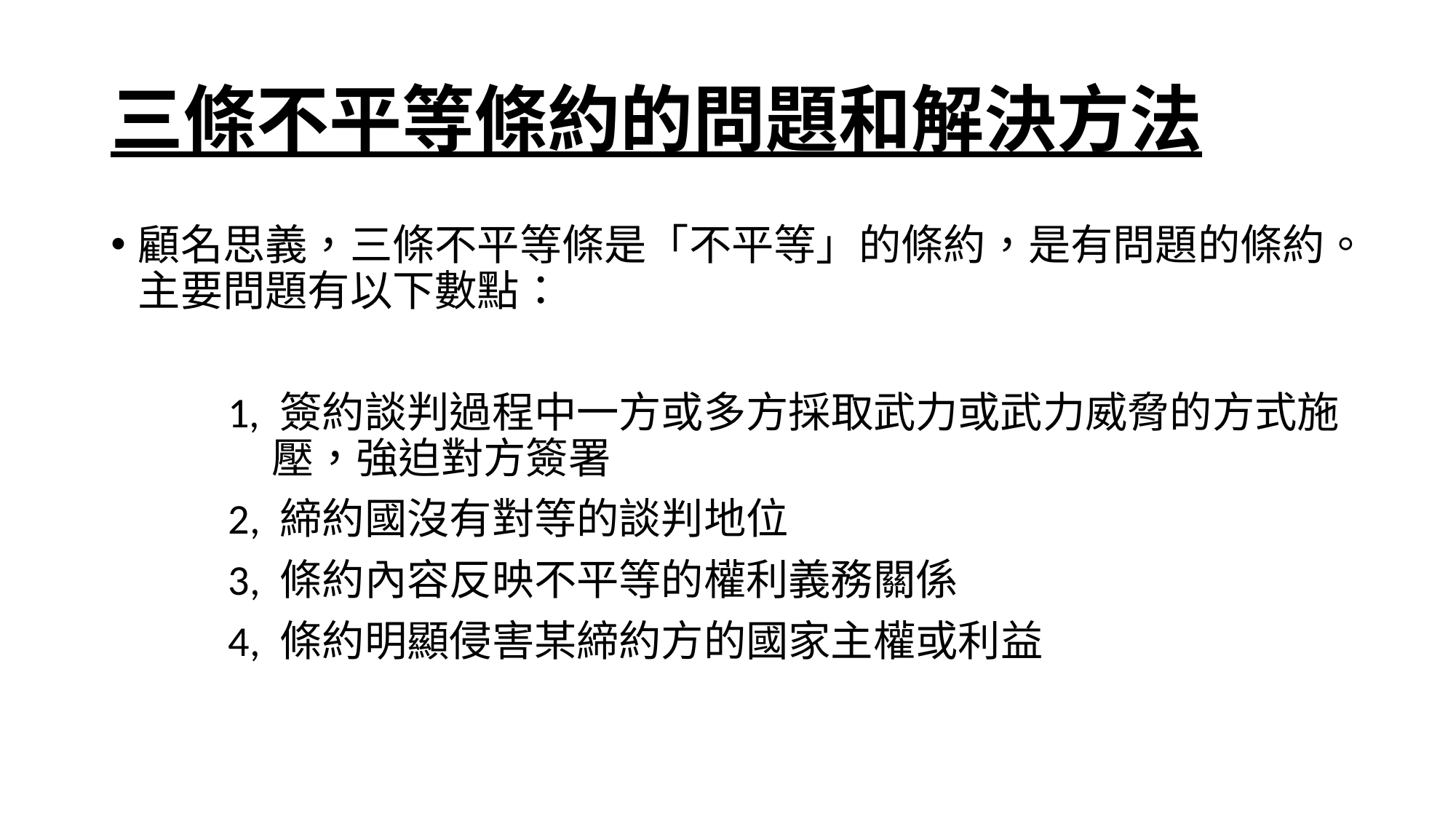

# 三條不平等條約的問題和解決方法
顧名思義，三條不平等條是「不平等」的條約，是有問題的條約。主要問題有以下數點：

1, 簽約談判過程中一方或多方採取武力或武力威脅的方式施壓，強迫對方簽署
2, 締約國沒有對等的談判地位
3, 條約內容反映不平等的權利義務關係
4, 條約明顯侵害某締約方的國家主權或利益